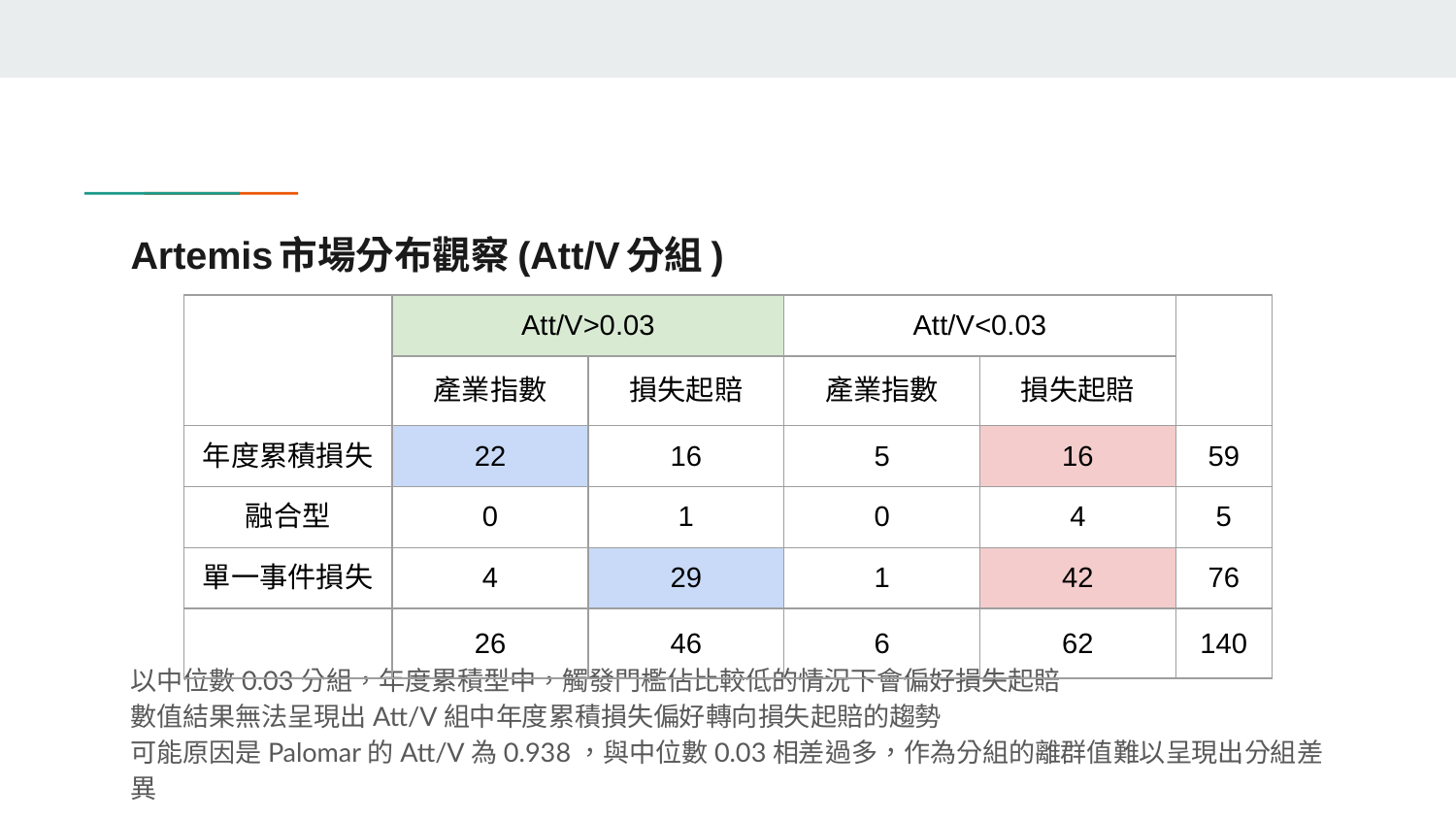

# Artemis市場分布觀察(Att/V分組)
|  | Att/V>0.03 |  | Att/V<0.03 |  |  |
| --- | --- | --- | --- | --- | --- |
|  | 產業指數 | 損失起賠 | 產業指數 | 損失起賠 |  |
| 年度累積損失 | 22 | 16 | 5 | 16 | 59 |
| 融合型 | 0 | 1 | 0 | 4 | 5 |
| 單一事件損失 | 4 | 29 | 1 | 42 | 76 |
|  | 26 | 46 | 6 | 62 | 140 |

以中位數0.03分組，年度累積型中，觸發門檻佔比較低的情況下會偏好損失起賠
數值結果無法呈現出Att/V組中年度累積損失偏好轉向損失起賠的趨勢
可能原因是Palomar的Att/V為0.938，與中位數0.03相差過多，作為分組的離群值難以呈現出分組差異